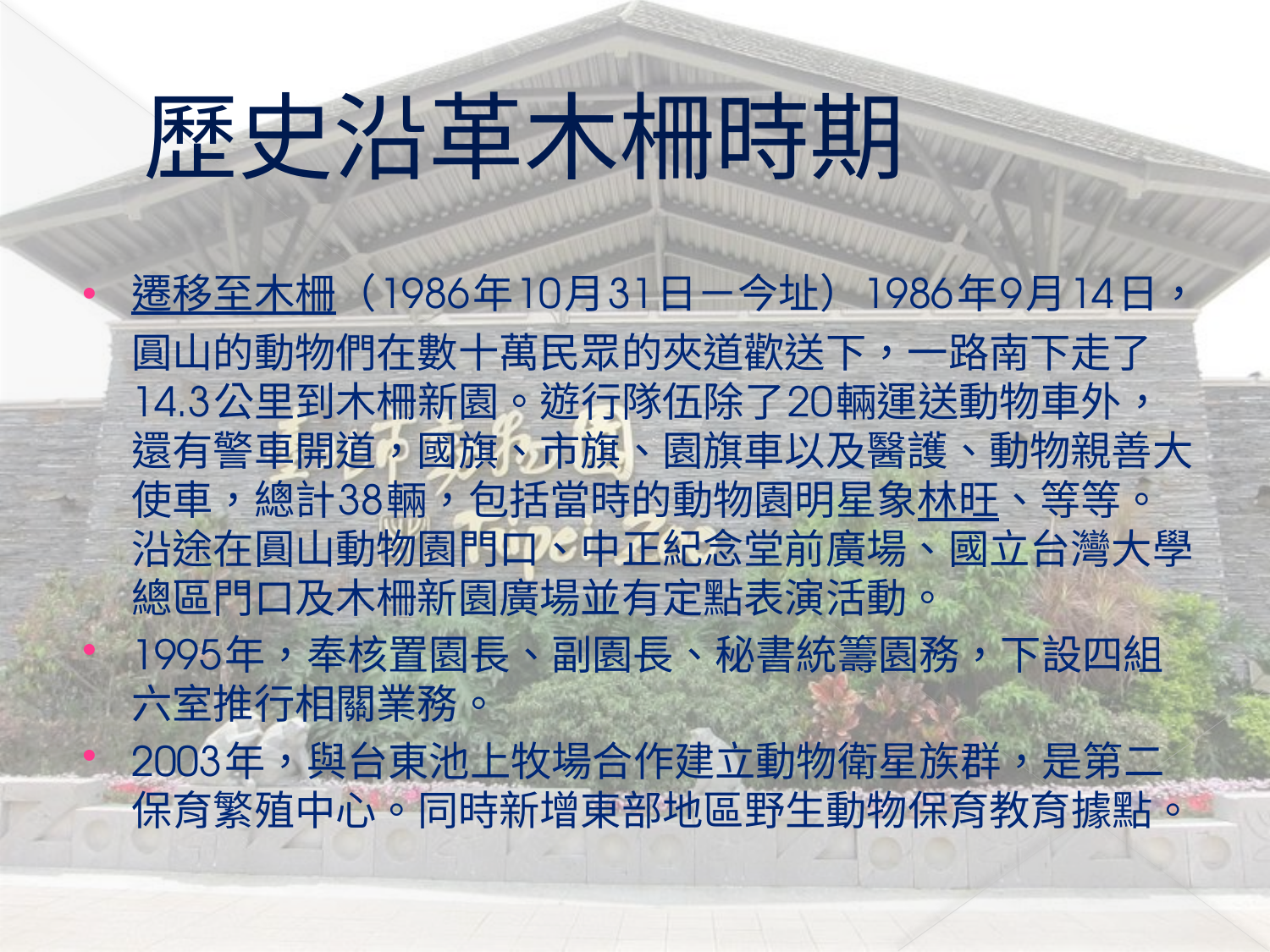

# 歷史沿革木柵時期
遷移至木柵（1986年10月31日－今址）1986年9月14日，圓山的動物們在數十萬民眾的夾道歡送下，一路南下走了14.3公里到木柵新園。遊行隊伍除了20輛運送動物車外，還有警車開道，國旗、市旗、園旗車以及醫護、動物親善大使車，總計38輛，包括當時的動物園明星象林旺、等等。沿途在圓山動物園門口、中正紀念堂前廣場、國立台灣大學總區門口及木柵新園廣場並有定點表演活動。
1995年，奉核置園長、副園長、秘書統籌園務，下設四組六室推行相關業務。
2003年，與台東池上牧場合作建立動物衛星族群，是第二保育繁殖中心。同時新增東部地區野生動物保育教育據點。